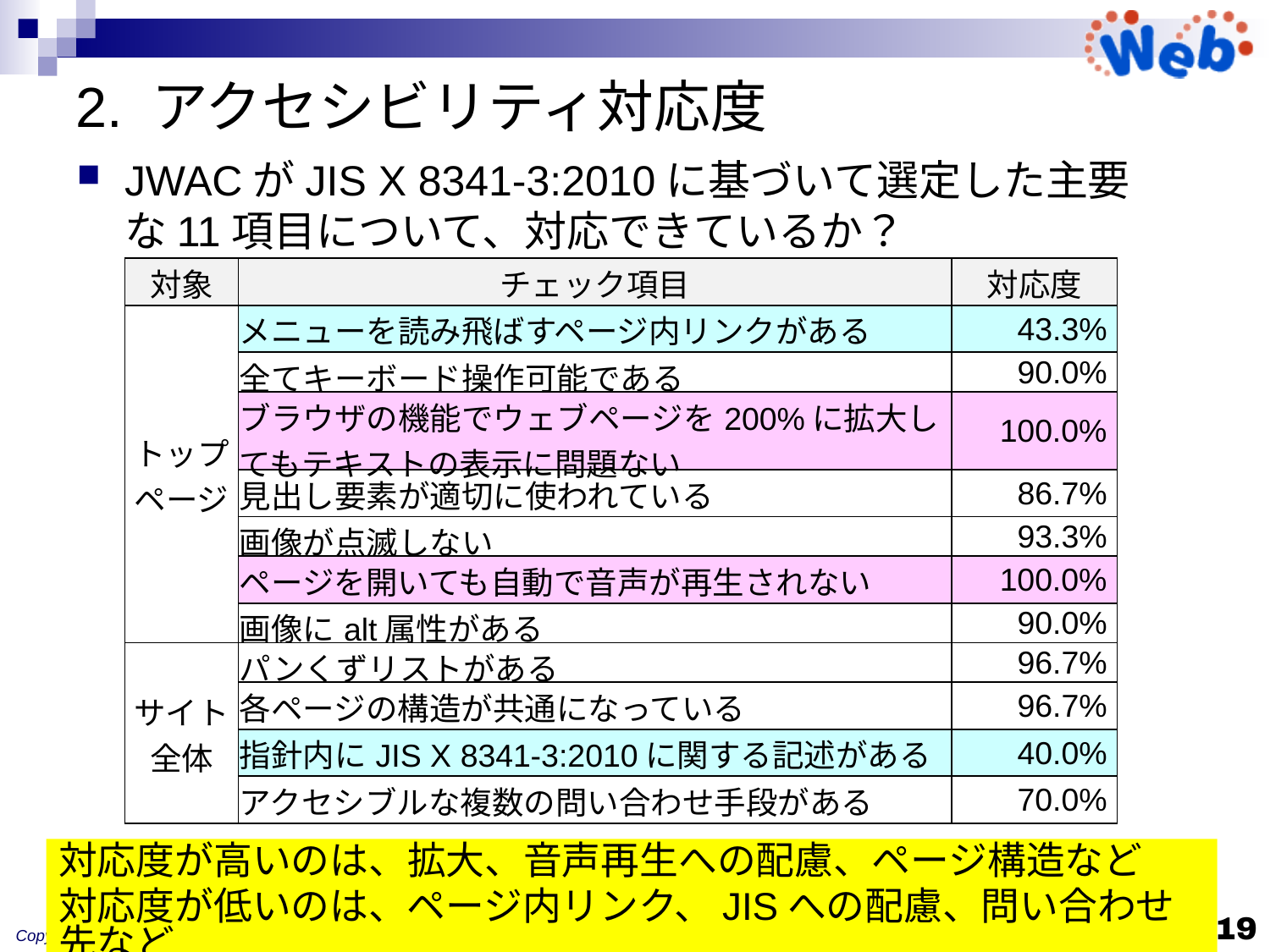

# 2. アクセシビリティ対応度
JWACがJIS X 8341-3:2010に基づいて選定した主要な11項目について、対応できているか？
| 対象 | チェック項目 | 対応度 |
| --- | --- | --- |
| トップページ | メニューを読み飛ばすページ内リンクがある | 43.3% |
|  | 全てキーボード操作可能である | 90.0% |
|  | ブラウザの機能でウェブページを200%に拡大してもテキストの表示に問題ない | 100.0% |
|  | 見出し要素が適切に使われている | 86.7% |
|  | 画像が点滅しない | 93.3% |
|  | ページを開いても自動で音声が再生されない | 100.0% |
|  | 画像にalt属性がある | 90.0% |
| サイト全体 | パンくずリストがある | 96.7% |
|  | 各ページの構造が共通になっている | 96.7% |
|  | 指針内にJIS X 8341-3:2010に関する記述がある | 40.0% |
|  | アクセシブルな複数の問い合わせ手段がある | 70.0% |
対応度が高いのは、拡大、音声再生への配慮、ページ構造など
対応度が低いのは、ページ内リンク、JISへの配慮、問い合わせ先など
19